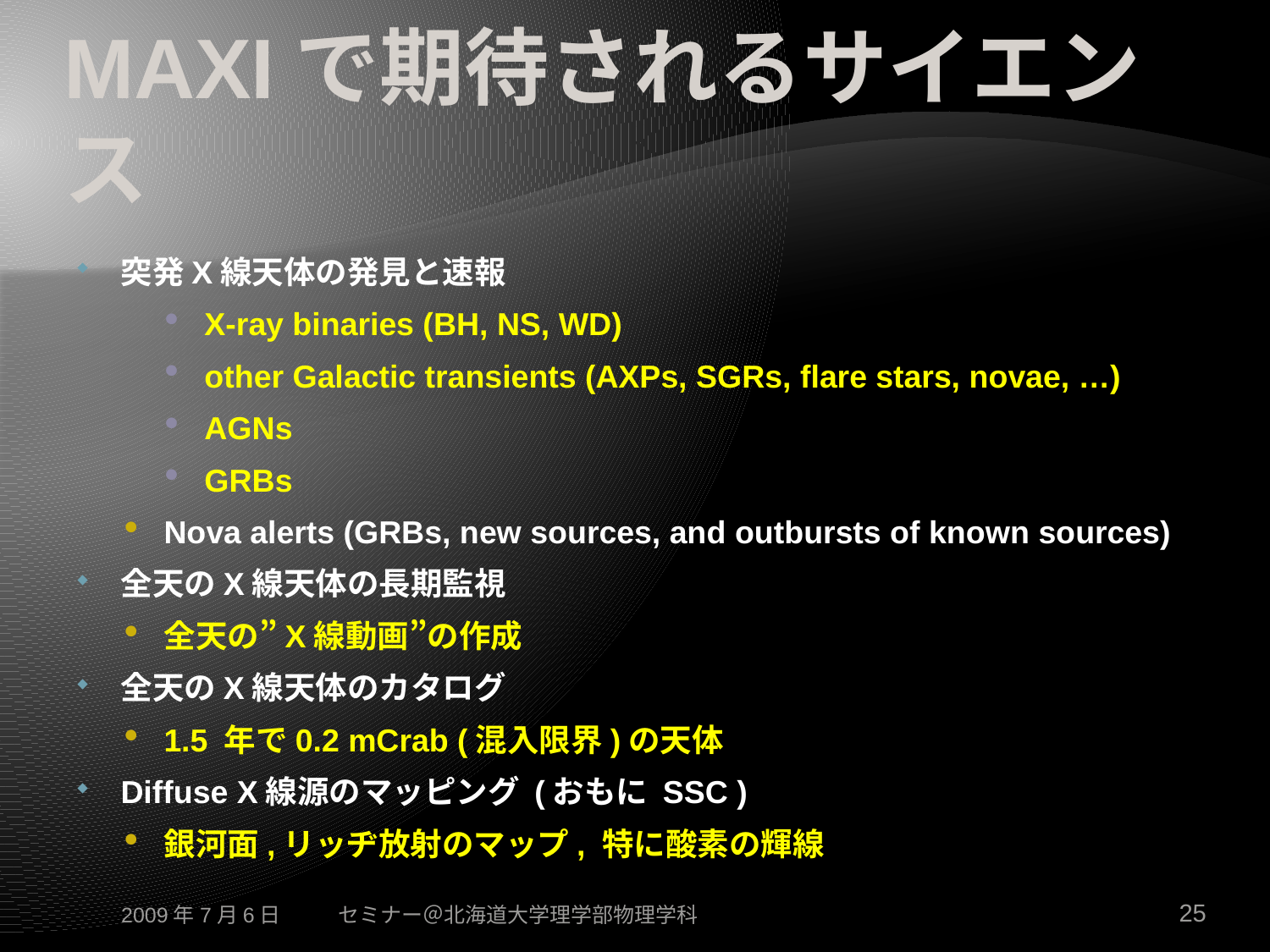

# MAXIで期待されるサイエンス
突発X線天体の発見と速報
X-ray binaries (BH, NS, WD)
other Galactic transients (AXPs, SGRs, flare stars, novae, …)
AGNs
GRBs
Nova alerts (GRBs, new sources, and outbursts of known sources)
全天のX線天体の長期監視
全天の”X線動画”の作成
全天のX線天体のカタログ
1.5 年で0.2 mCrab (混入限界)の天体
Diffuse X線源のマッピング (おもに SSC )
銀河面,リッヂ放射のマップ, 特に酸素の輝線

2009年7月6日
セミナー＠北海道大学理学部物理学科
25